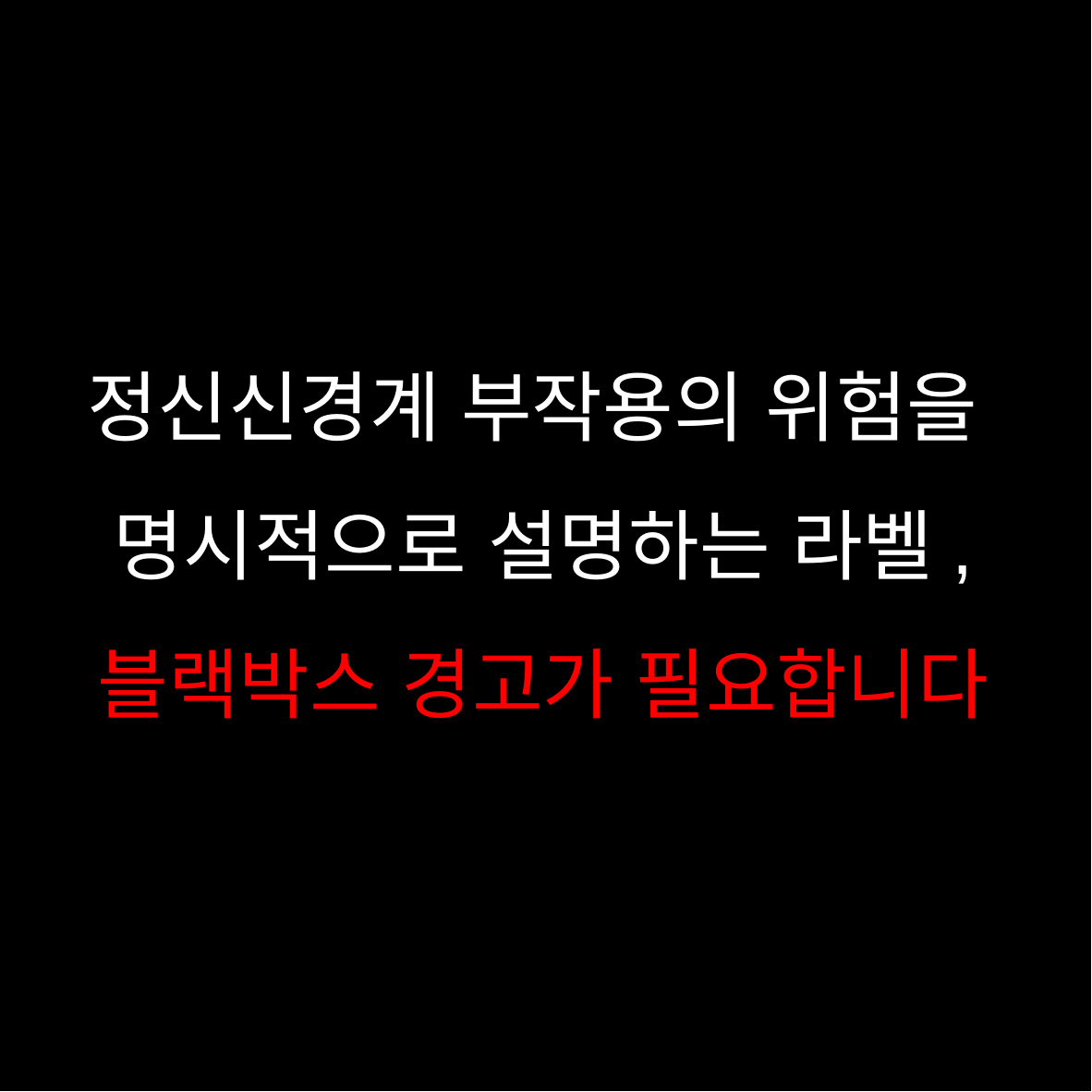

정신신경계 부작용의 위험을
명시적으로 설명하는 라벨,
블랙박스 경고가 필요합니다